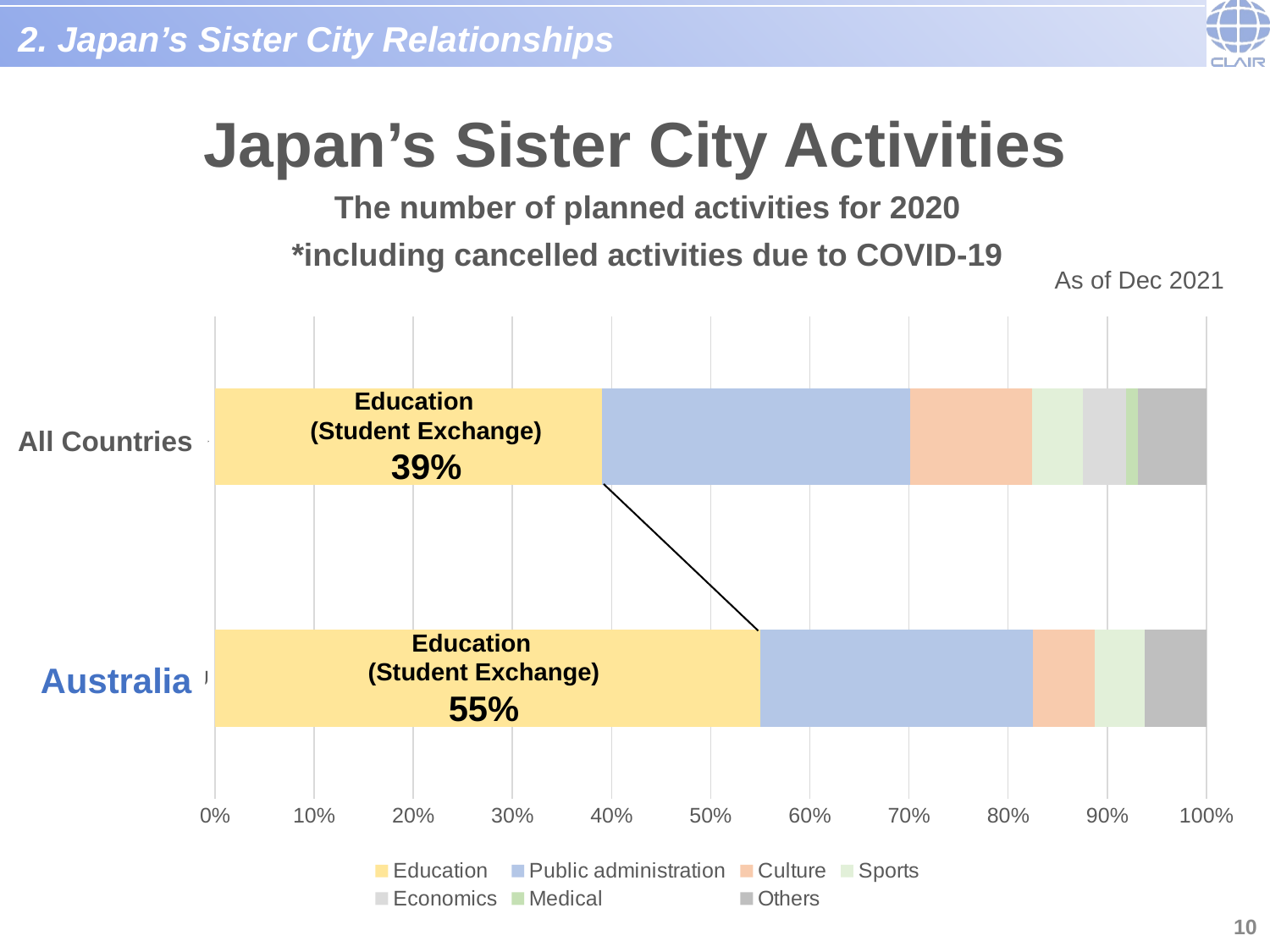

2. Japan’s Sister City Relationships
Japan’s Sister City Activities
The number of planned activities for 2020
*including cancelled activities due to COVID-19

### Chart

| Category | Education | Public administration | Culture | Sports | Economics | Medical | Others |
|---|---|---|---|---|---|---|---|
| AU | 55.0 | 27.5 | 6.25 | 5.0 | 0.0 | 0.0 | 6.25 |
| 世界 | 39.1 | 31.1 | 12.3 | 5.1 | 4.4 | 1.2 | 6.9 |
　 As of Dec 2021
   Education
(Student Exchange)
39%
All Countries
   Education
(Student Exchange)
55%
Australia
10